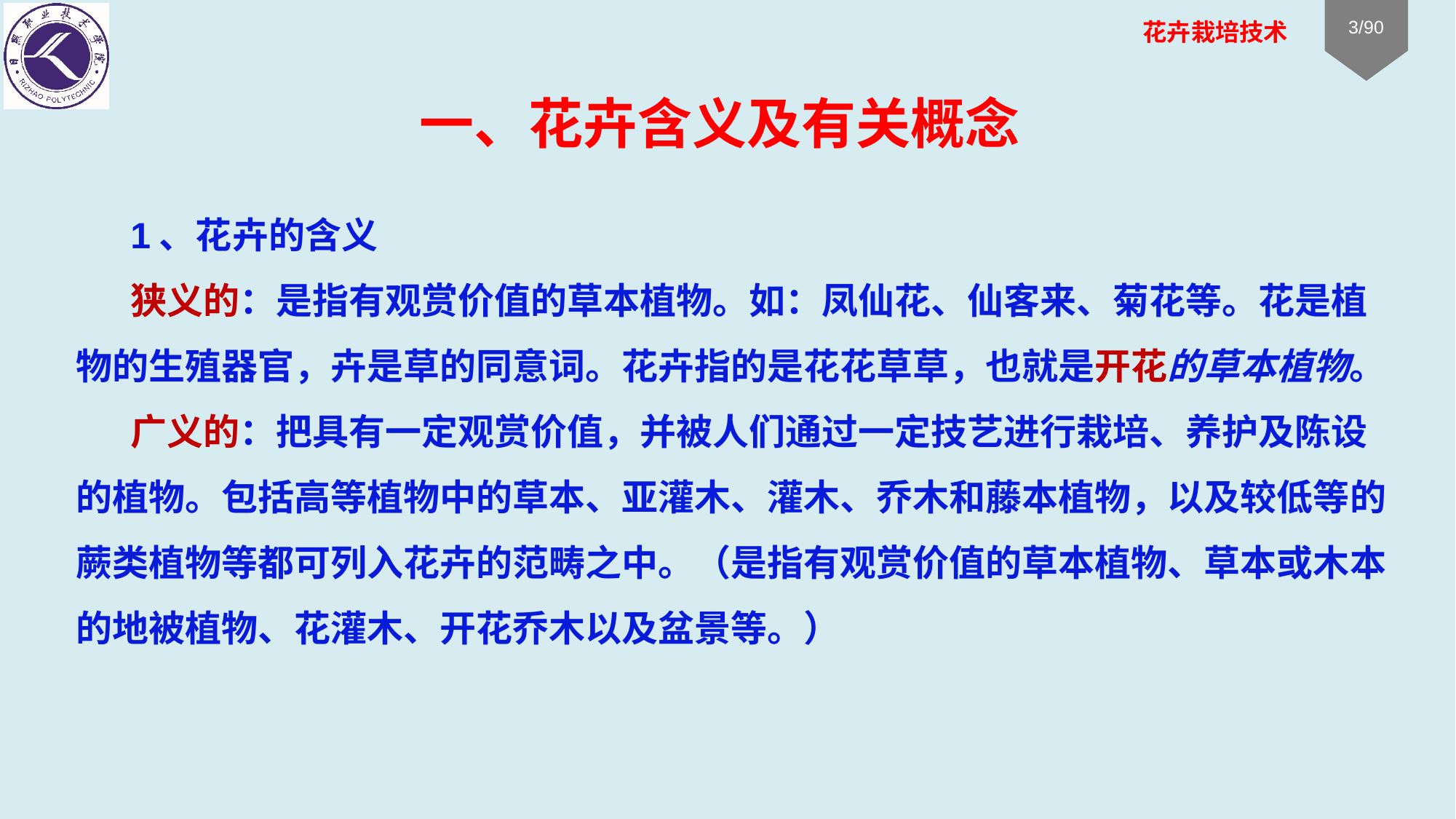

# 一、花卉含义及有关概念
1、花卉的含义
狭义的：是指有观赏价值的草本植物。如：凤仙花、仙客来、菊花等。花是植物的生殖器官，卉是草的同意词。花卉指的是花花草草，也就是开花的草本植物。
广义的：把具有一定观赏价值，并被人们通过一定技艺进行栽培、养护及陈设的植物。包括高等植物中的草本、亚灌木、灌木、乔木和藤本植物，以及较低等的蕨类植物等都可列入花卉的范畴之中。（是指有观赏价值的草本植物、草本或木本的地被植物、花灌木、开花乔木以及盆景等。）